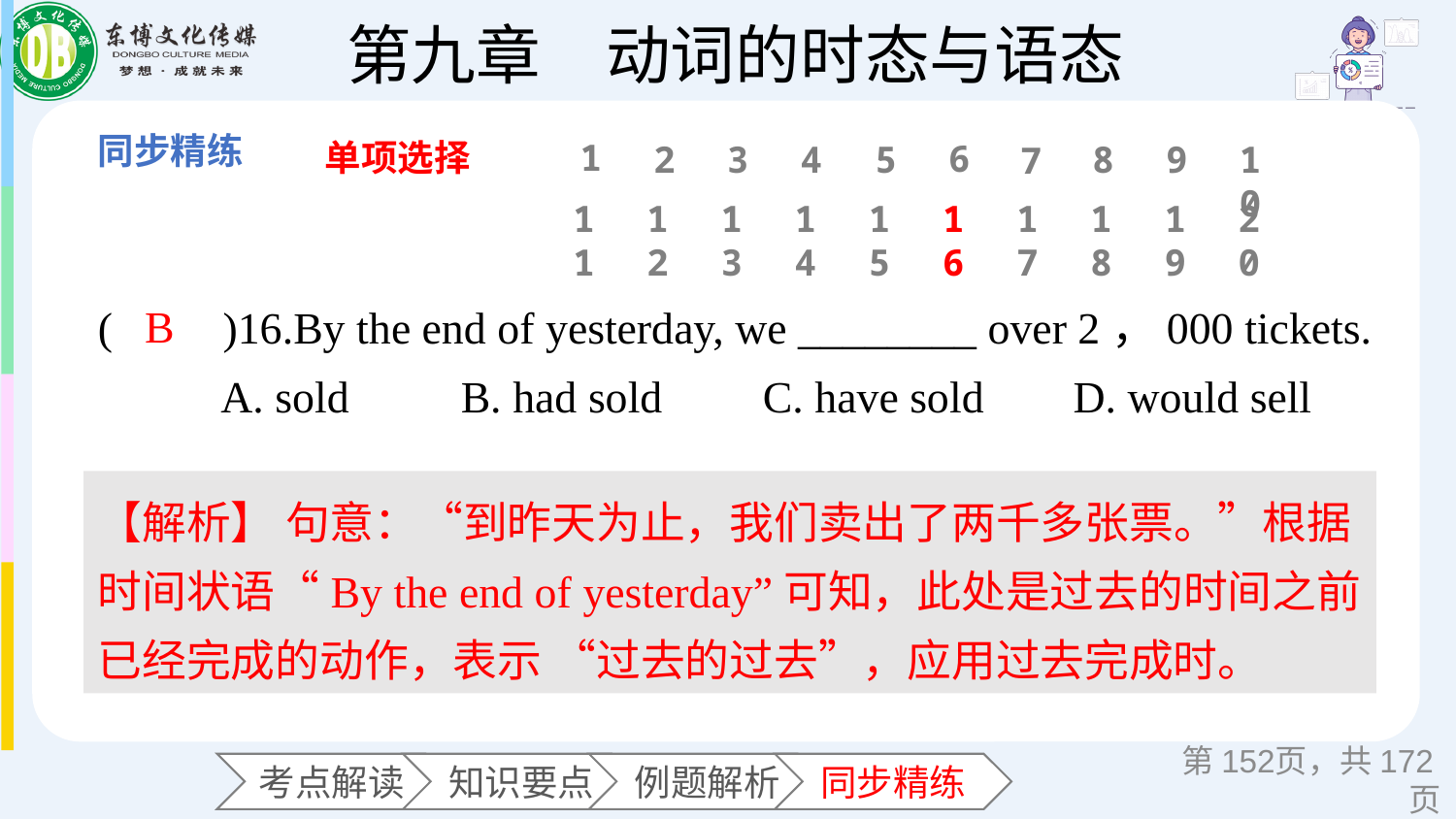

单项选择
1
6
2
3
4
5
8
9
10
7
11
12
13
14
15
16
17
18
19
20
(　　)16.By the end of yesterday, we ________ over 2，000 tickets.
           A. sold          B. had sold         C. have sold        D. would sell
B
【解析】 句意：“到昨天为止，我们卖出了两千多张票。”根据时间状语“By the end of yesterday”可知，此处是过去的时间之前已经完成的动作，表示 “过去的过去”，应用过去完成时。
第152页，共172页